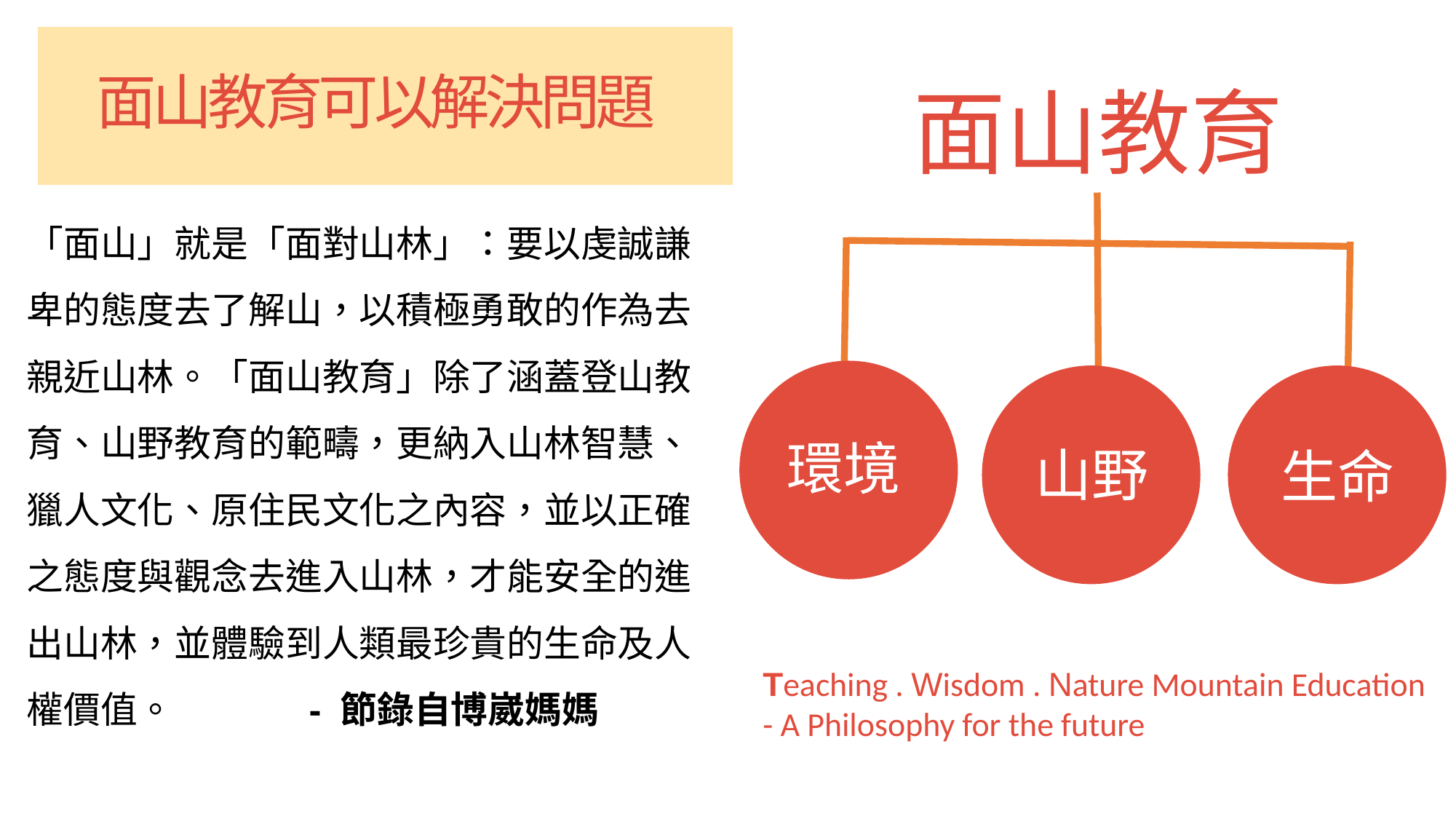

# 面山教育可以解決問題
面山教育
「面山」就是「面對山林」：要以虔誠謙卑的態度去了解山，以積極勇敢的作為去親近山林。「面山教育」除了涵蓋登山教育、山野教育的範疇，更納入山林智慧、獵人文化、原住民文化之內容，並以正確之態度與觀念去進入山林，才能安全的進出山林，並體驗到人類最珍貴的生命及人權價值。               - 節錄自博崴媽媽

環境
山野
生命
Teaching . Wisdom . Nature Mountain Education
- A Philosophy for the future